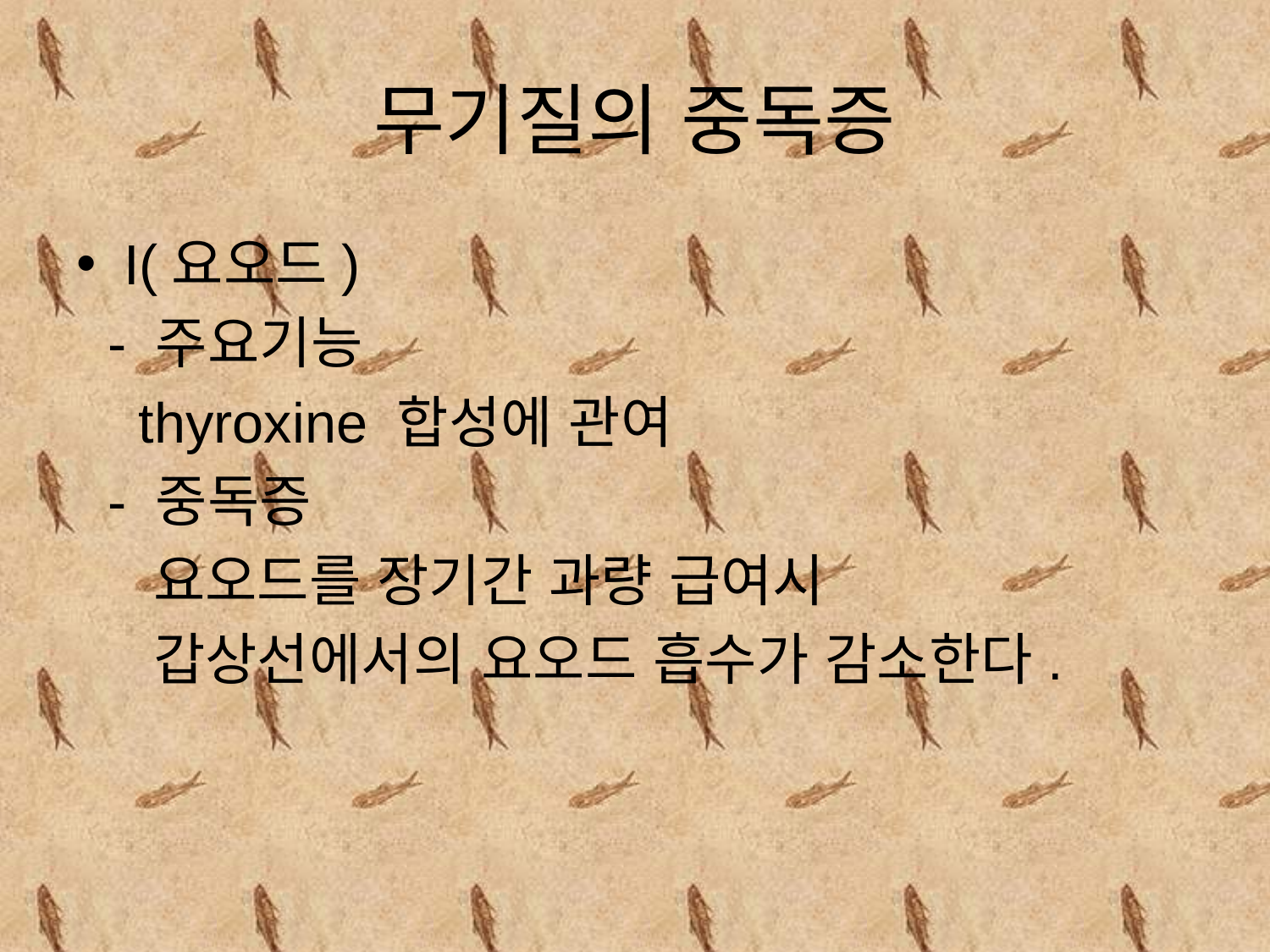

# 무기질의 중독증
I(요오드)
  - 주요기능
    thyroxine 합성에 관여
  - 중독증
    요오드를 장기간 과량 급여시
    갑상선에서의 요오드 흡수가 감소한다.